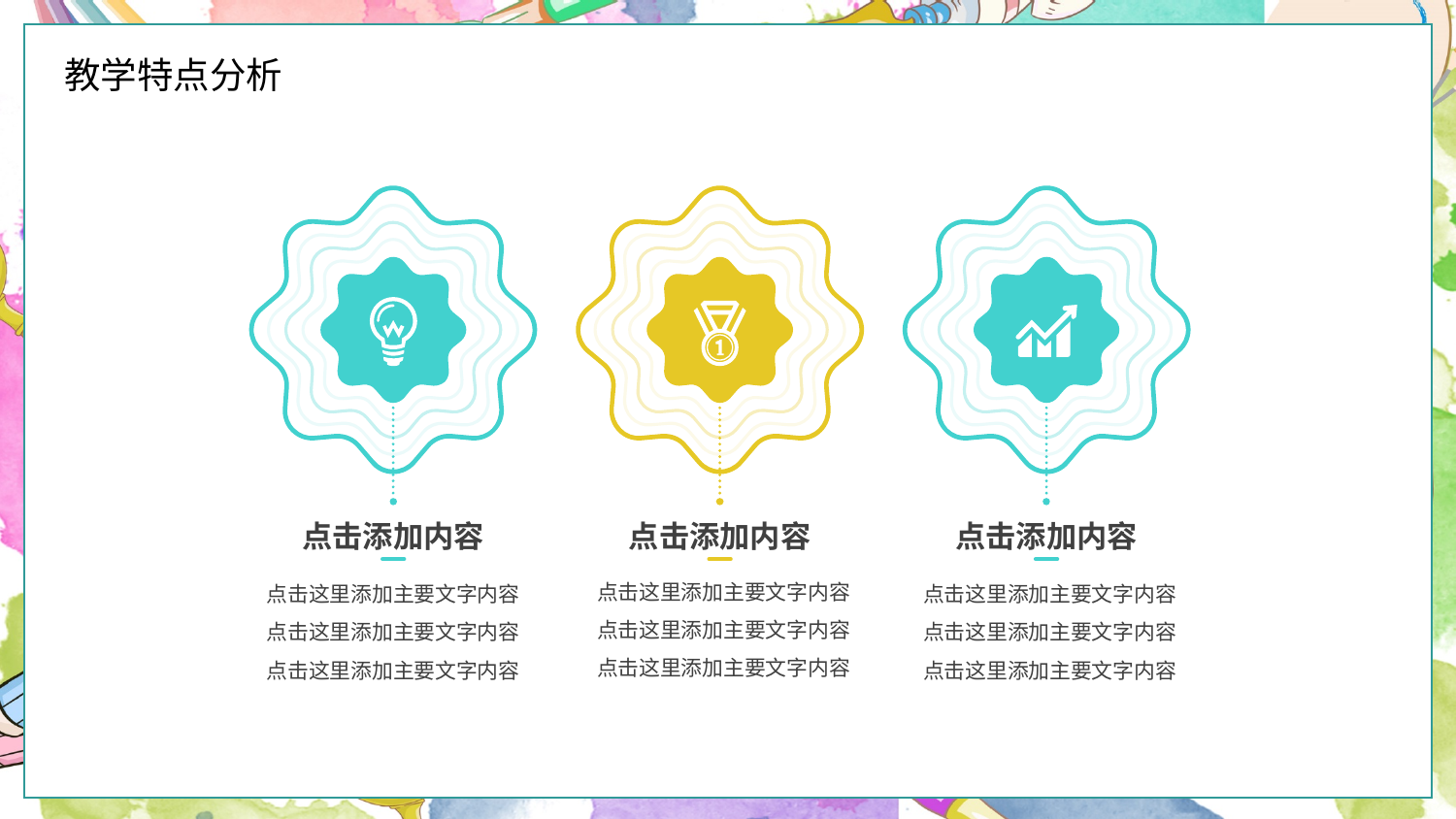

点击添加内容
点击这里添加主要文字内容
点击这里添加主要文字内容
点击这里添加主要文字内容
点击添加内容
点击这里添加主要文字内容
点击这里添加主要文字内容
点击这里添加主要文字内容
点击添加内容
点击这里添加主要文字内容
点击这里添加主要文字内容
点击这里添加主要文字内容